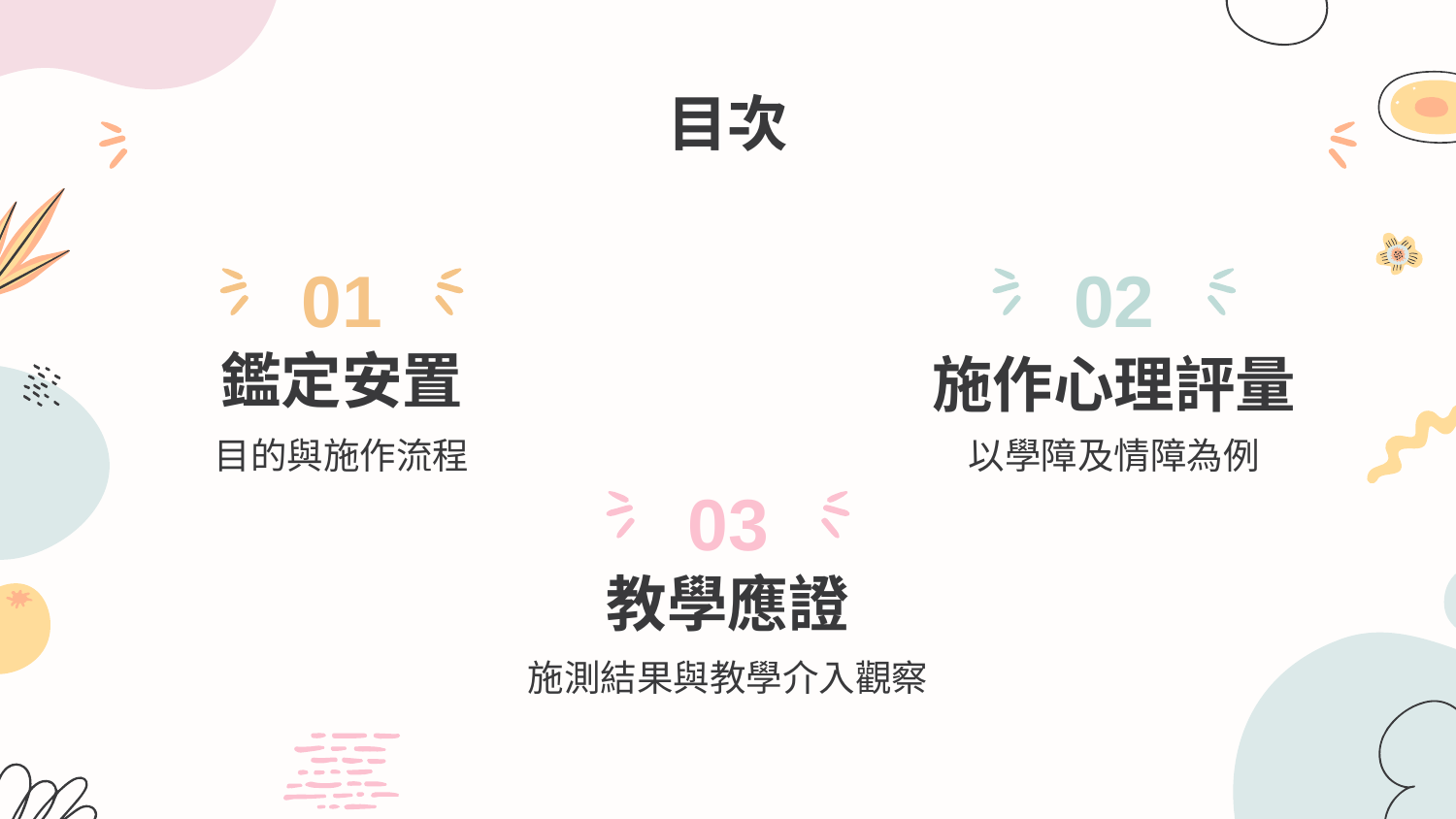

# 目次
01
02

鑑定安置
施作心理評量
以學障及情障為例
目的與施作流程
03

教學應證
施測結果與教學介入觀察